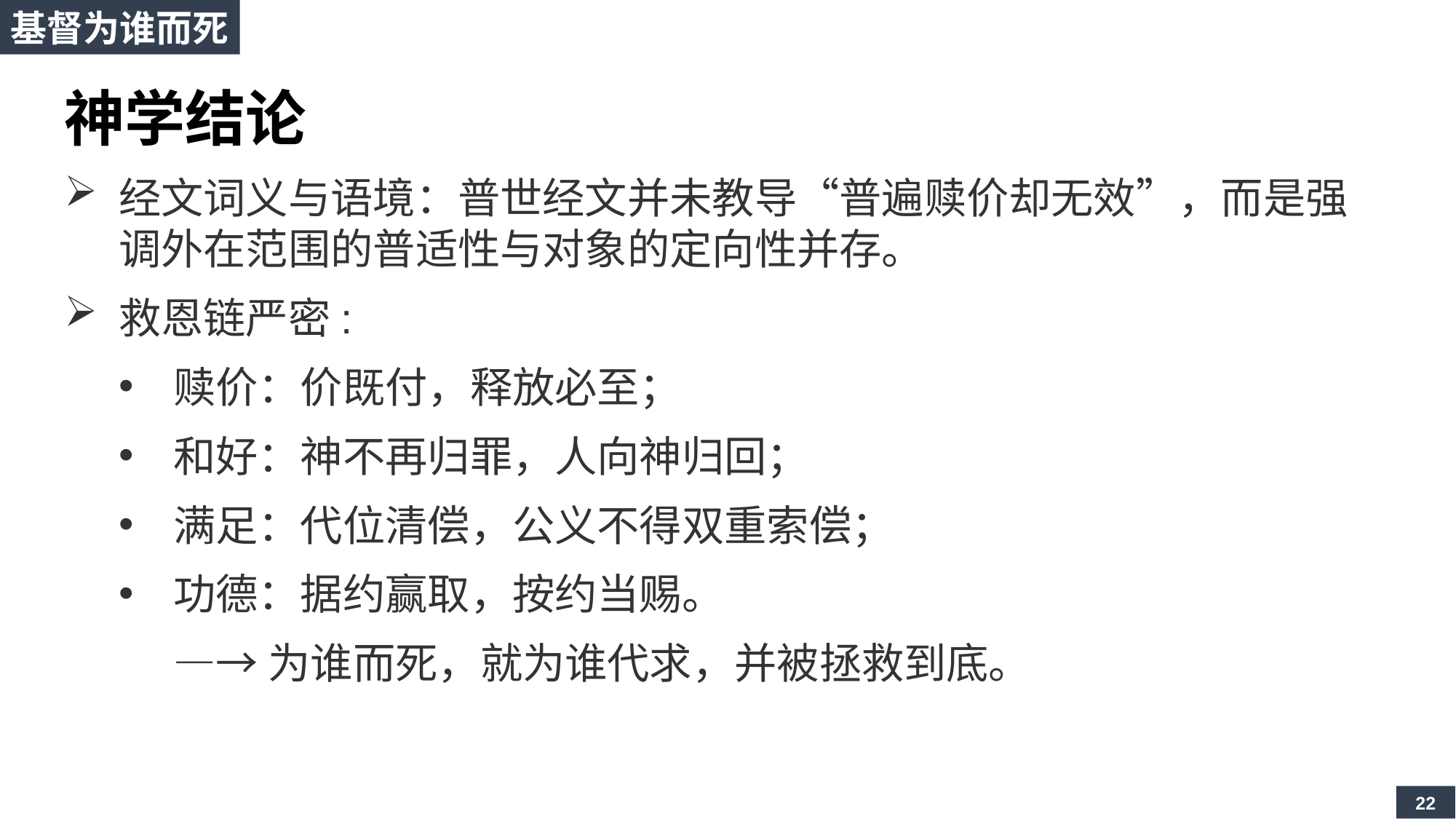

基督为谁而死
神学结论
经文词义与语境：普世经文并未教导“普遍赎价却无效”，而是强调外在范围的普适性与对象的定向性并存。
救恩链严密:
赎价：价既付，释放必至；
和好：神不再归罪，人向神归回；
满足：代位清偿，公义不得双重索偿；
功德：据约赢取，按约当赐。
	—→为谁而死，就为谁代求，并被拯救到底。
22